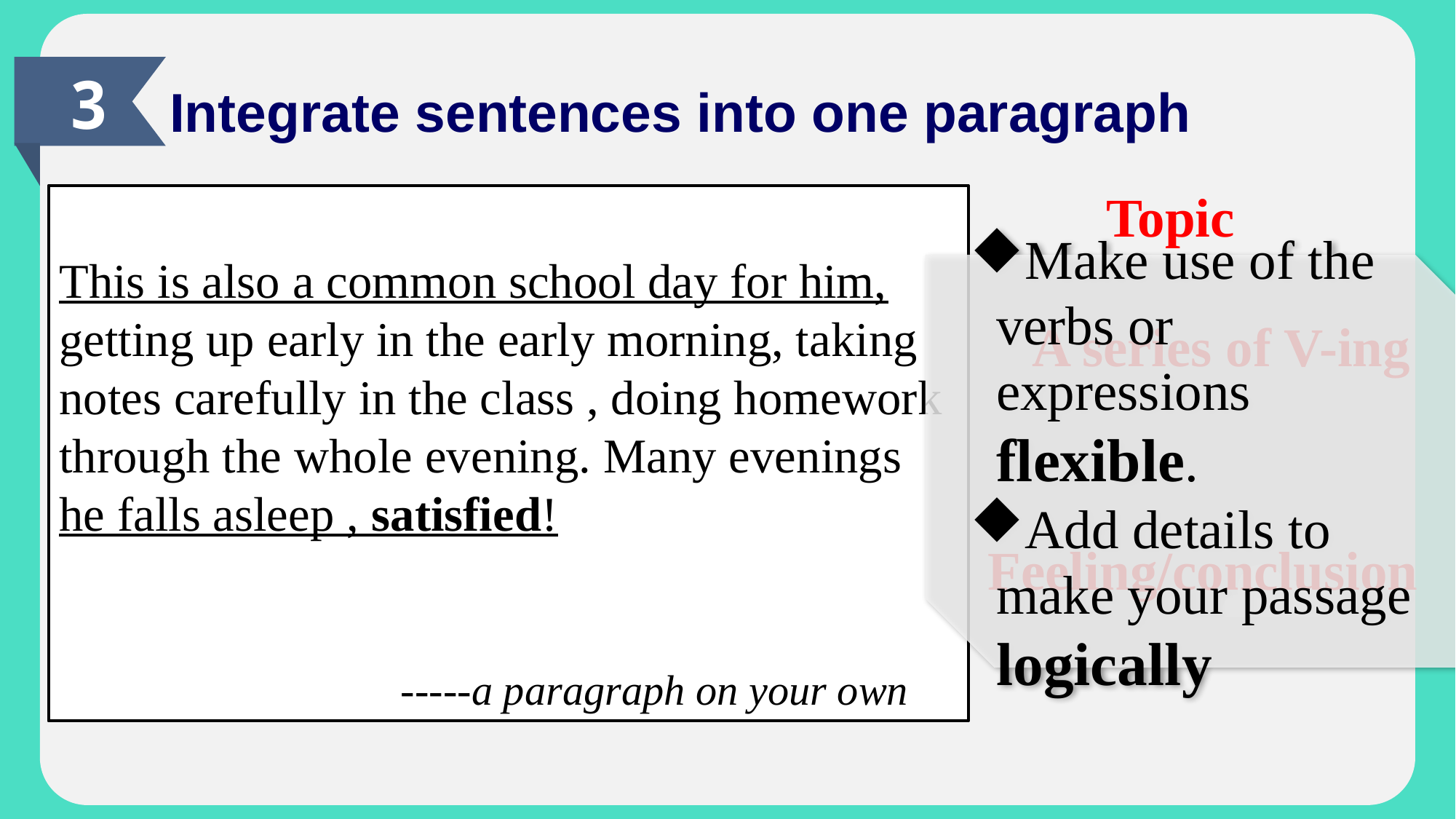

Integrate sentences into one paragraph
3
Topic

This is also a common school day for him, getting up early in the early morning, taking notes carefully in the class , doing homework through the whole evening. Many evenings he falls asleep , satisfied!

                            -----a paragraph on your own
This still leaves plenty of work for me, carrying the firewood in to stack in the backyard, waking early each morning to light the stove , looking after it through the day, staring at the fire each evening thinking of matters great and small. Many evenings I fall asleep while staring at the fire, exhausted by my labors(劳动).
                 -----a paragraph from English Weekly
Make use of the verbs or expressions flexible.
Add details to make your passage logically
A series of V-ing

Feeling/conclusion